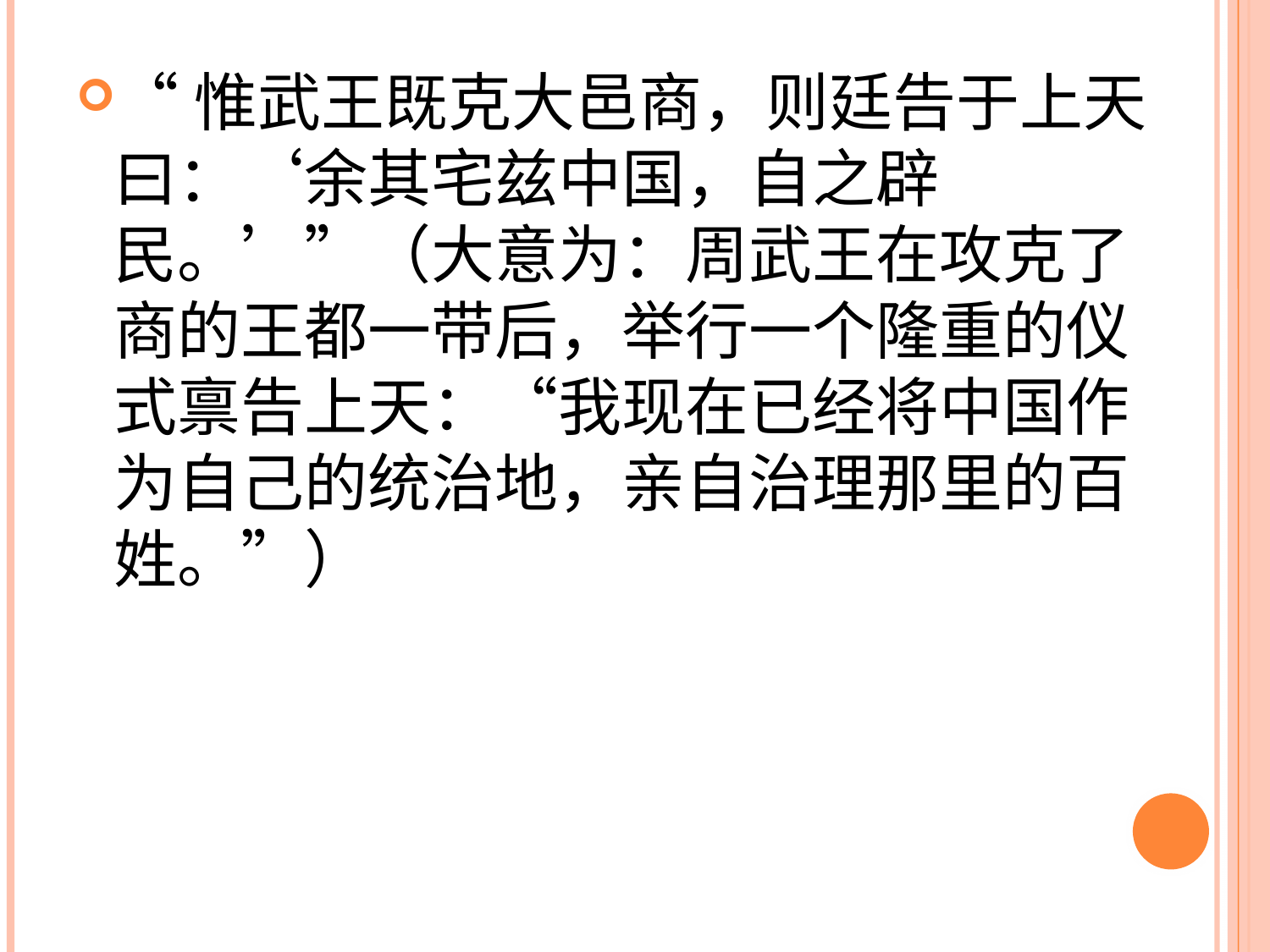

“惟武王既克大邑商，则廷告于上天曰：‘余其宅兹中国，自之辟民。’”（大意为：周武王在攻克了商的王都一带后，举行一个隆重的仪式禀告上天：“我现在已经将中国作为自己的统治地，亲自治理那里的百姓。”）